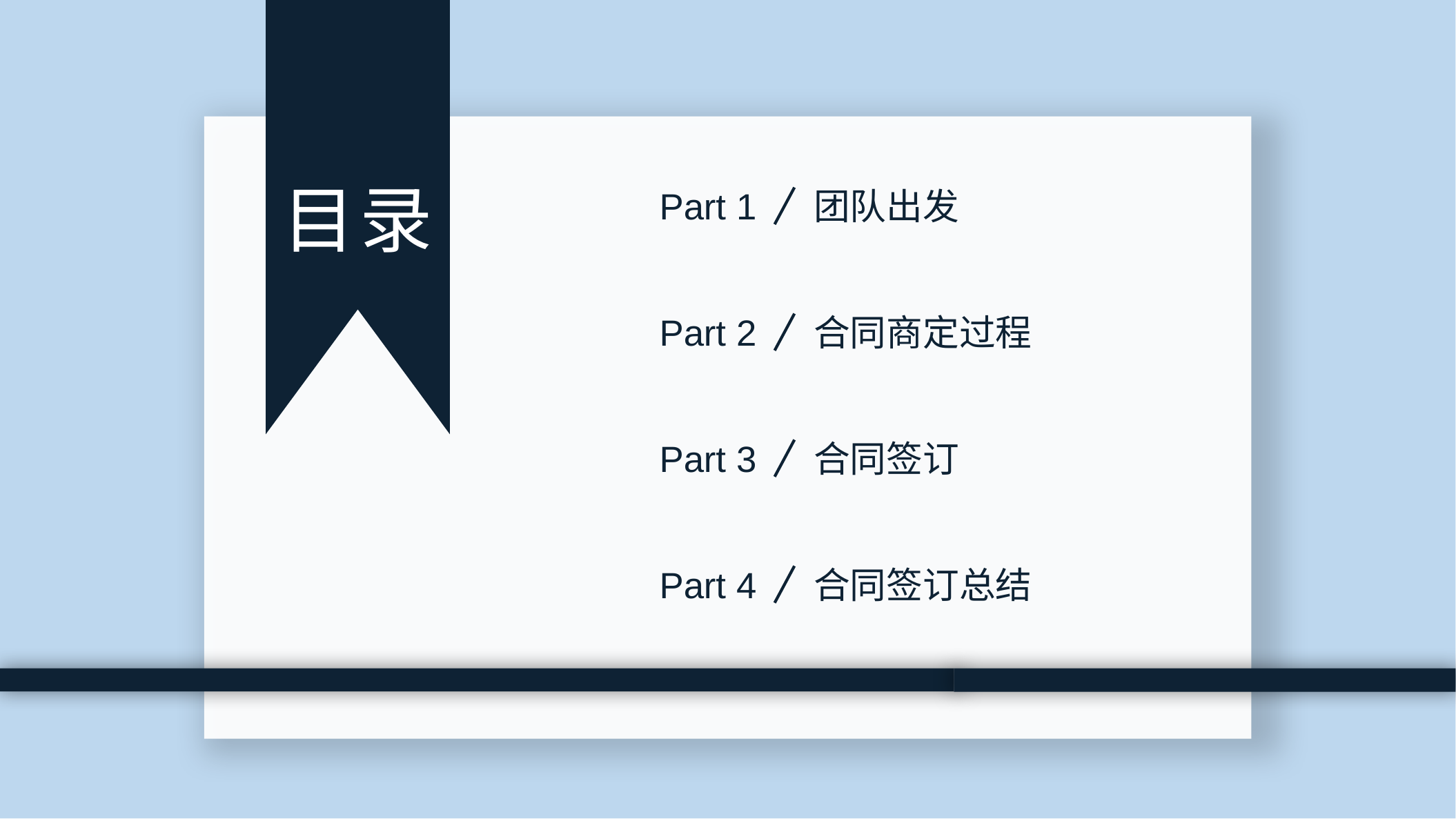

目录
团队出发
Part 1
Part 2
合同商定过程
合同签订
Part 3
Part 4
合同签订总结